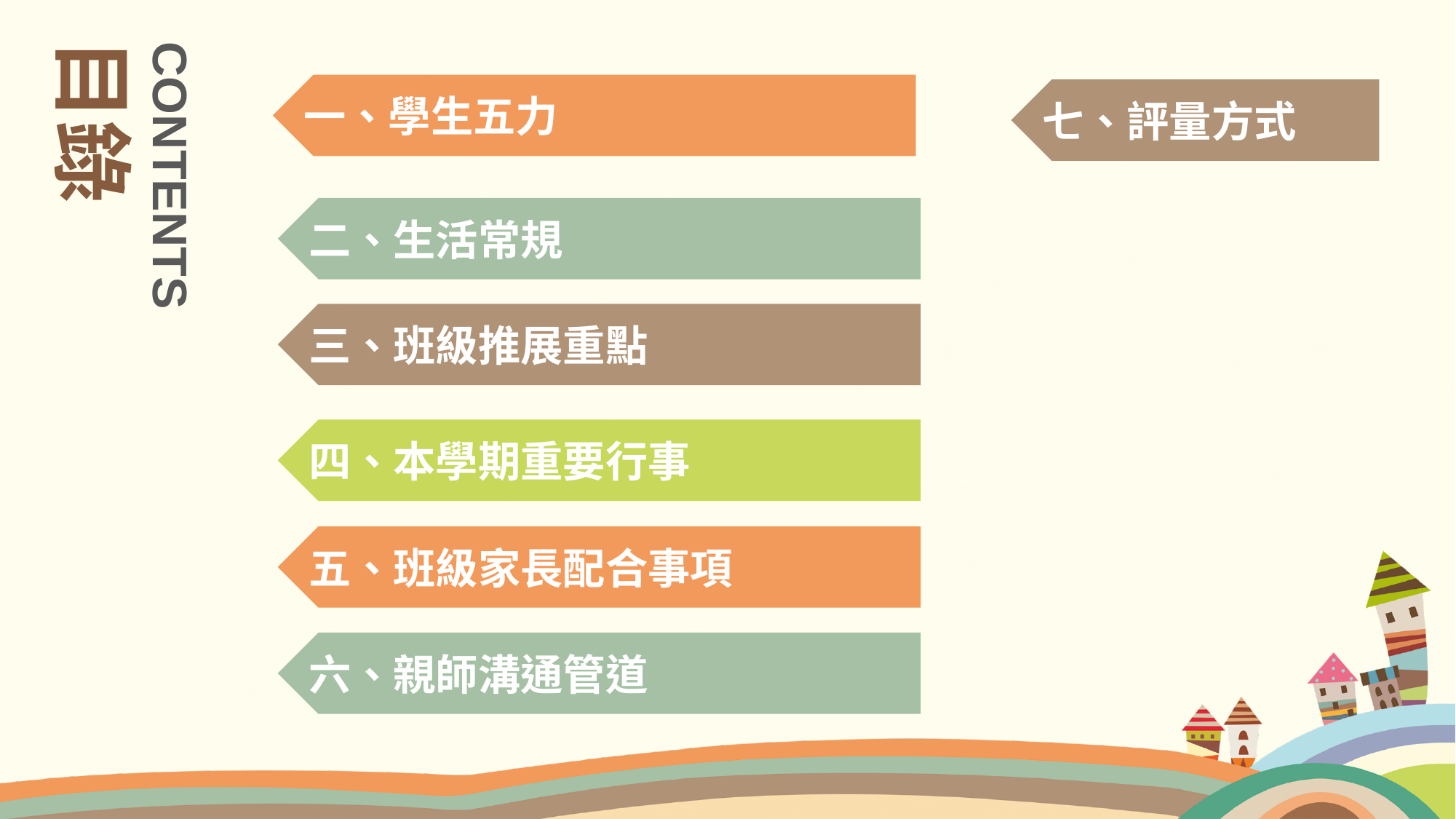

目錄
CONTENTS
一、學生五力
七、評量方式
二、生活常規
三、班級推展重點
四、本學期重要行事
五、班級家長配合事項
六、親師溝通管道